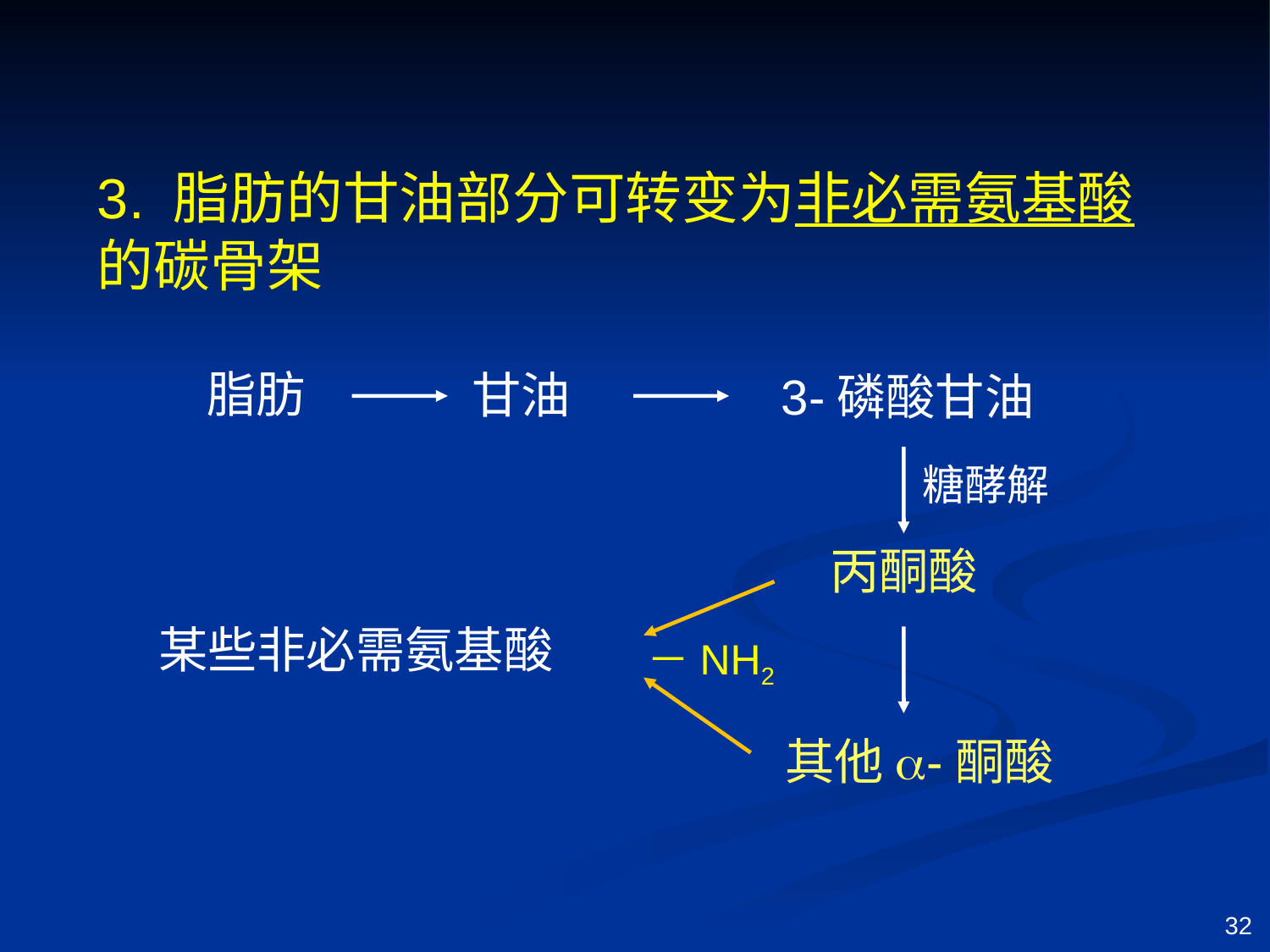

3. 脂肪的甘油部分可转变为非必需氨基酸的碳骨架
脂肪
甘油
3-磷酸甘油

糖酵解
丙酮酸

某些非必需氨基酸

   其他α-酮酸
－NH2
32